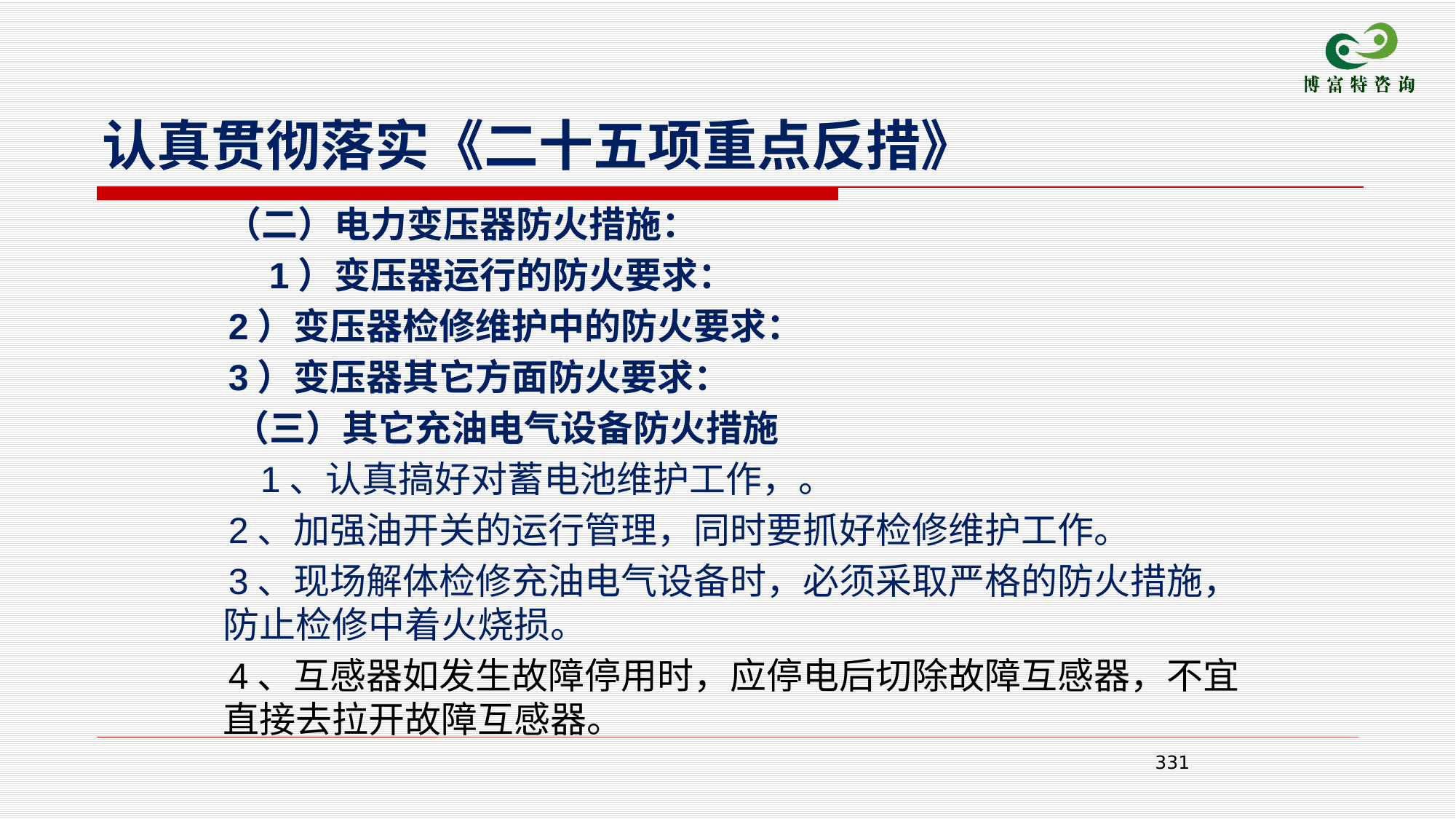

认真贯彻落实《二十五项重点反措》
      （二）电力变压器防火措施：
        1）变压器运行的防火要求：
      2）变压器检修维护中的防火要求：
      3）变压器其它方面防火要求：
       （三）其它充油电气设备防火措施
        1、认真搞好对蓄电池维护工作，。
      2、加强油开关的运行管理，同时要抓好检修维护工作。
      3、现场解体检修充油电气设备时，必须采取严格的防火措施，防止检修中着火烧损。
      4、互感器如发生故障停用时，应停电后切除故障互感器，不宜直接去拉开故障互感器。

331